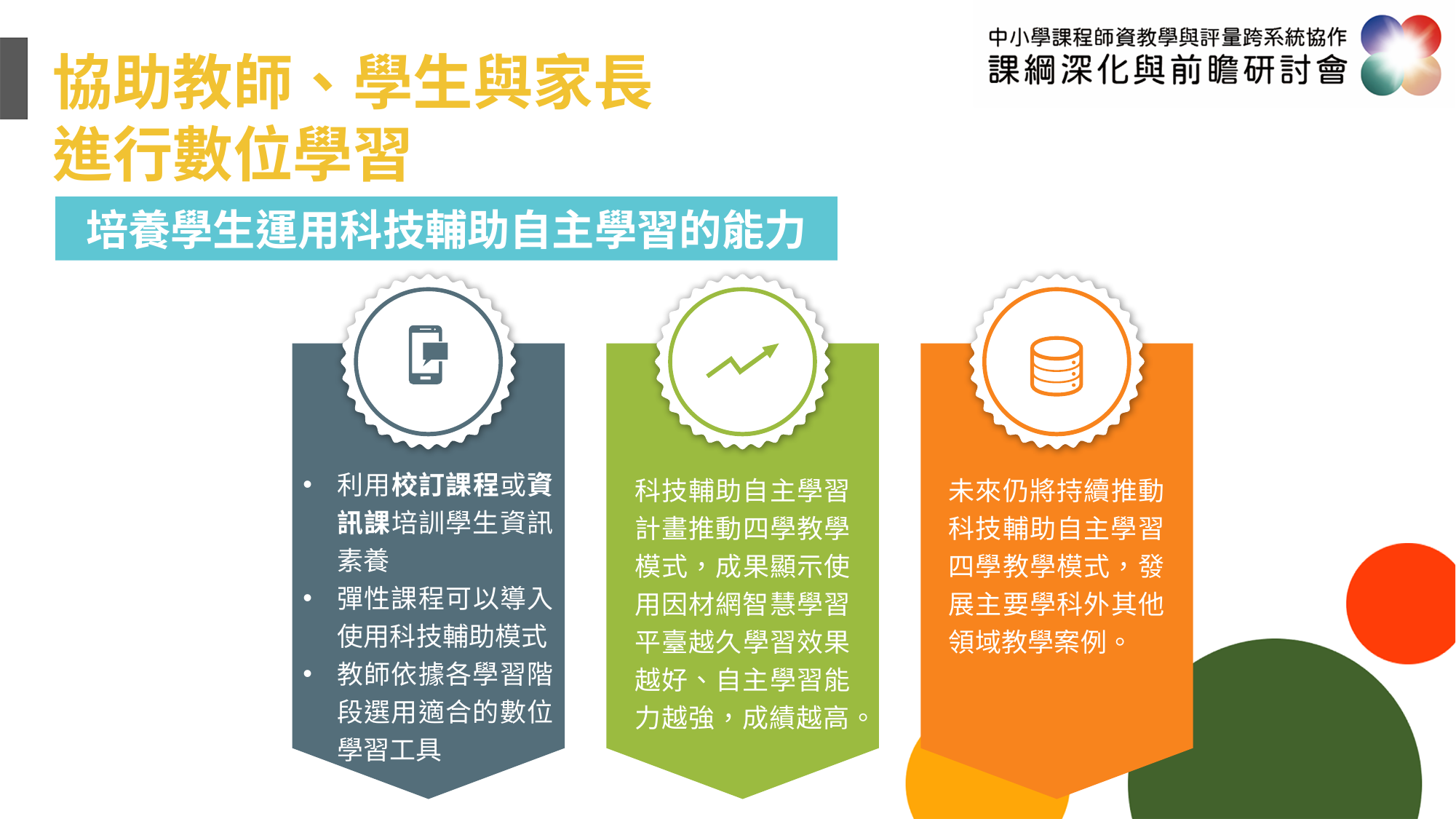

# 協助教師、學生與家長 進行數位學習
培養學生運用科技輔助自主學習的能力

利用校訂課程或資訊課培訓學生資訊素養
彈性課程可以導入使用科技輔助模式
教師依據各學習階段選用適合的數位學習工具
科技輔助自主學習計畫推動四學教學模式，成果顯示使用因材網智慧學習平臺越久學習效果越好、自主學習能力越強，成績越高。
未來仍將持續推動科技輔助自主學習四學教學模式，發展主要學科外其他領域教學案例。